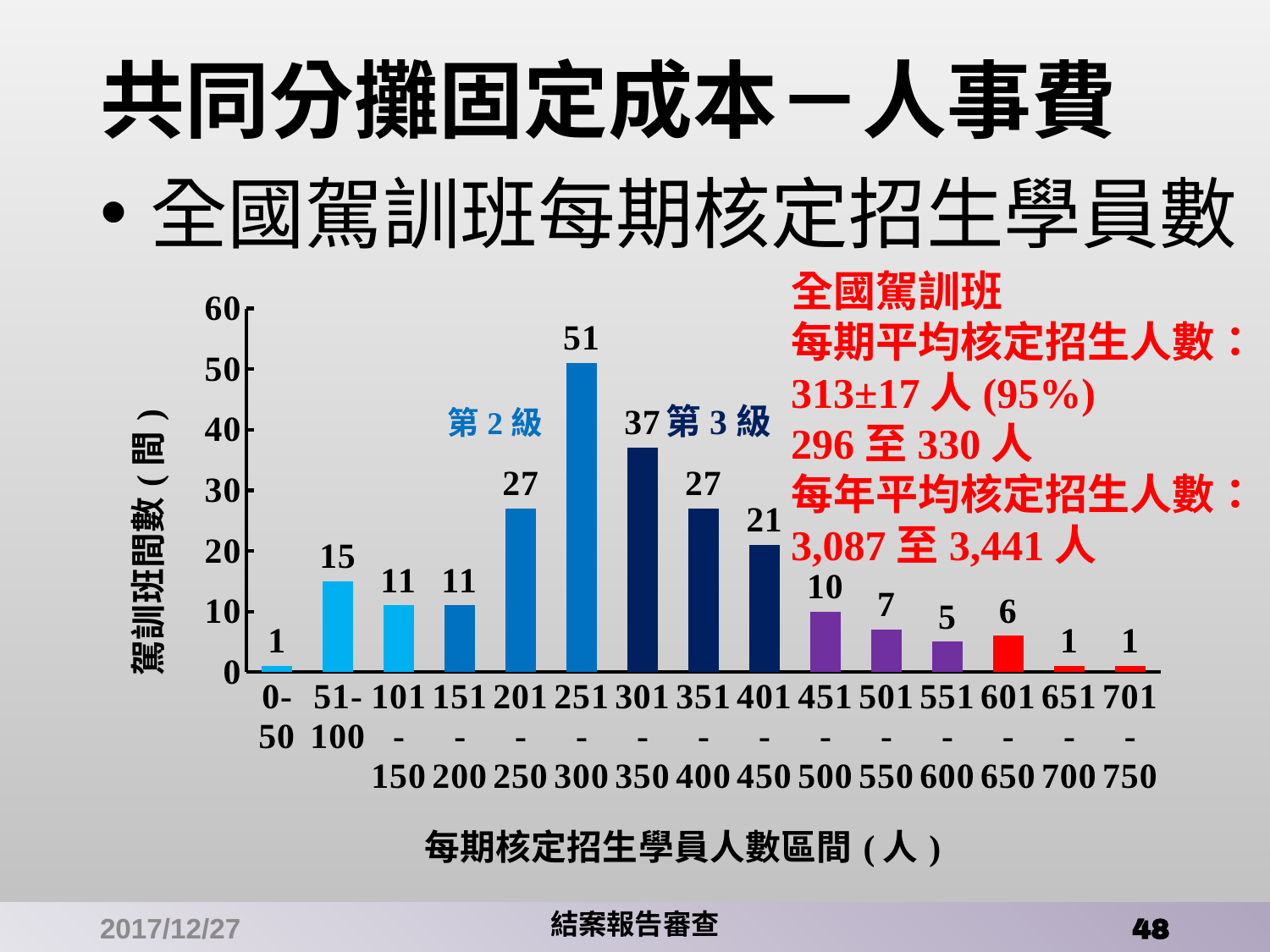

# 共同分攤固定成本－人事費
全國駕訓班每期核定招生學員數
全國駕訓班
每期平均核定招生人數：
313±17人(95%)
296至330人
每年平均核定招生人數：
3,087至3,441人

### Chart

| Category | 數列 1 |
|---|---|
| 0-50 | 1.0 |
| 51-100 | 15.0 |
| 101-150 | 11.0 |
| 151-200 | 11.0 |
| 201-250 | 27.0 |
| 251-300 | 51.0 |
| 301-350 | 37.0 |
| 351-400 | 27.0 |
| 401-450 | 21.0 |
| 451-500 | 10.0 |
| 501-550 | 7.0 |
| 551-600 | 5.0 |
| 601-650 | 6.0 |
| 651-700 | 1.0 |
| 701-750 | 1.0 |
第3級
第2級
2017/12/27
結案報告審查
48